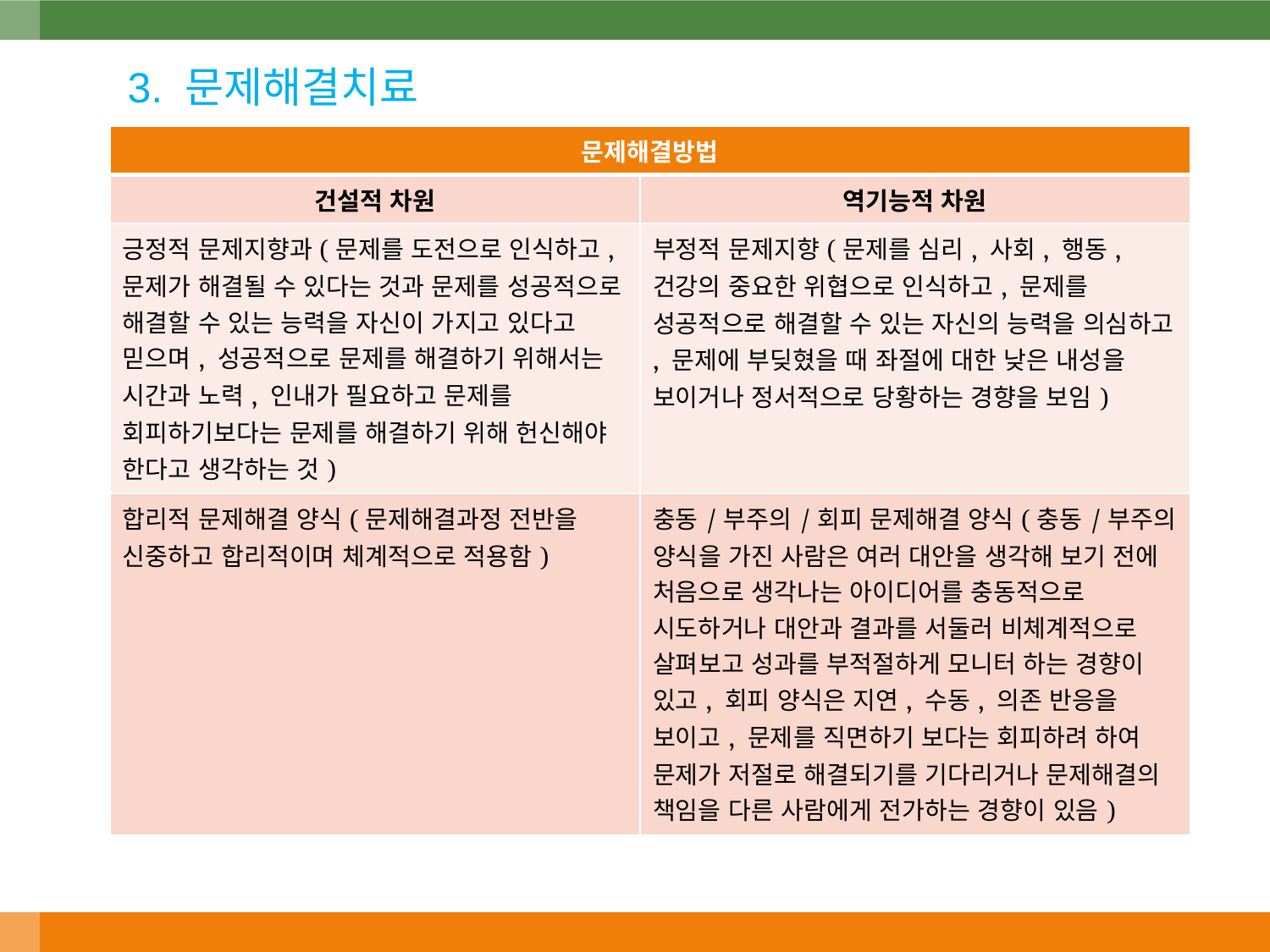

3. 문제해결치료

따라서 사회복지사는 클라이언트에게 긍정적 문제지향과 합리적 문제해결 양식을 지도할 필요가 있음
| 문제해결방법 |  |
| --- | --- |
| 건설적 차원 | 역기능적 차원 |
| 긍정적 문제지향과(문제를 도전으로 인식하고, 문제가 해결될 수 있다는 것과 문제를 성공적으로 해결할 수 있는 능력을 자신이 가지고 있다고 믿으며, 성공적으로 문제를 해결하기 위해서는 시간과 노력, 인내가 필요하고 문제를 회피하기보다는 문제를 해결하기 위해 헌신해야 한다고 생각하는 것) | 부정적 문제지향(문제를 심리, 사회, 행동, 건강의 중요한 위협으로 인식하고, 문제를 성공적으로 해결할 수 있는 자신의 능력을 의심하고 , 문제에 부딪혔을 때 좌절에 대한 낮은 내성을 보이거나 정서적으로 당황하는 경향을 보임) |
| 합리적 문제해결 양식(문제해결과정 전반을 신중하고 합리적이며 체계적으로 적용함) | 충동/부주의/회피 문제해결 양식(충동/부주의 양식을 가진 사람은 여러 대안을 생각해 보기 전에 처음으로 생각나는 아이디어를 충동적으로 시도하거나 대안과 결과를 서둘러 비체계적으로 살펴보고 성과를 부적절하게 모니터 하는 경향이 있고, 회피 양식은 지연, 수동, 의존 반응을 보이고, 문제를 직면하기 보다는 회피하려 하여 문제가 저절로 해결되기를 기다리거나 문제해결의 책임을 다른 사람에게 전가하는 경향이 있음) |